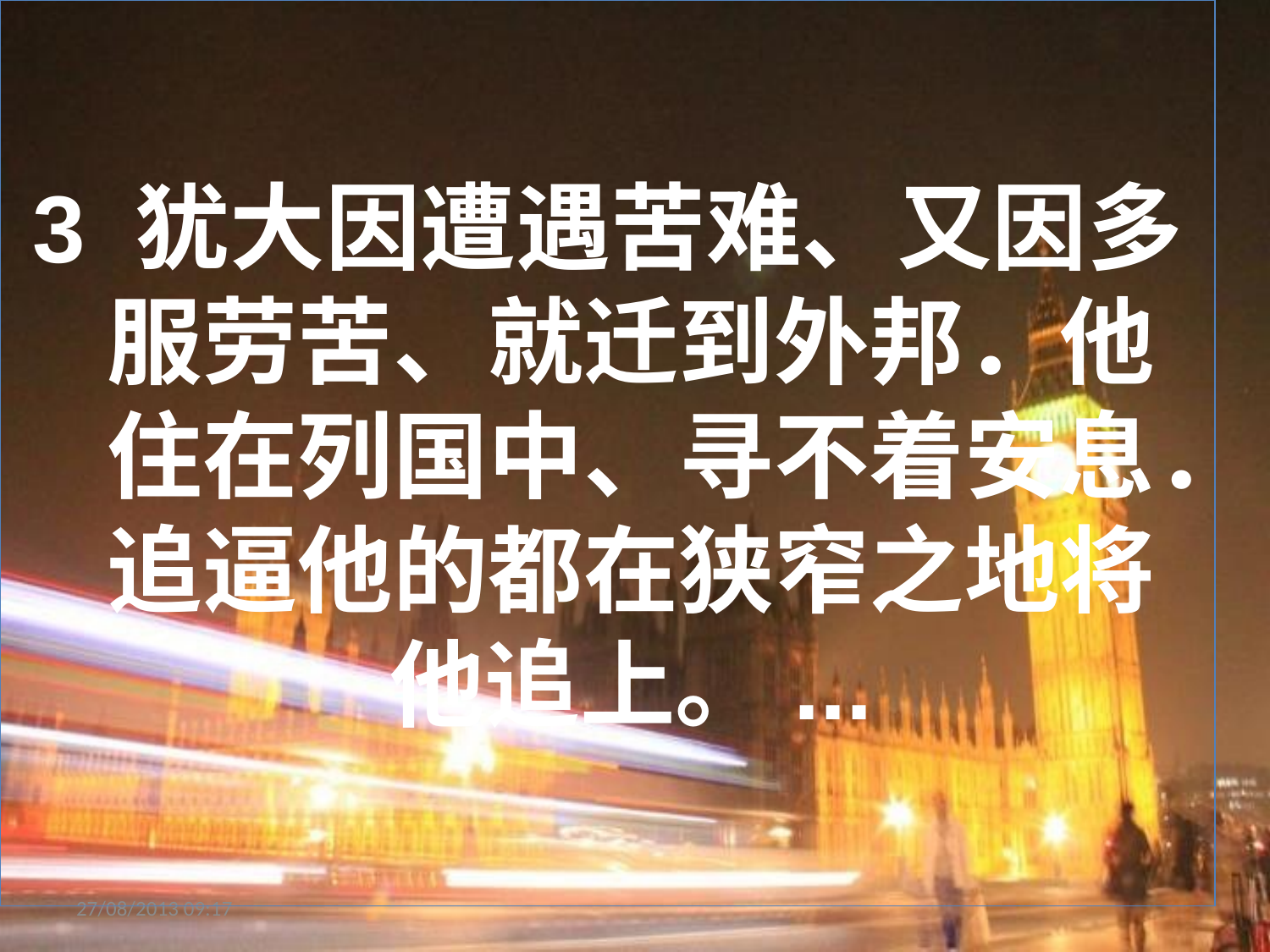

3 犹大因遭遇苦难、又因多服劳苦、就迁到外邦．他住在列国中、寻不着安息．追逼他的都在狭窄之地将他追上。...
27/08/2013 09:17